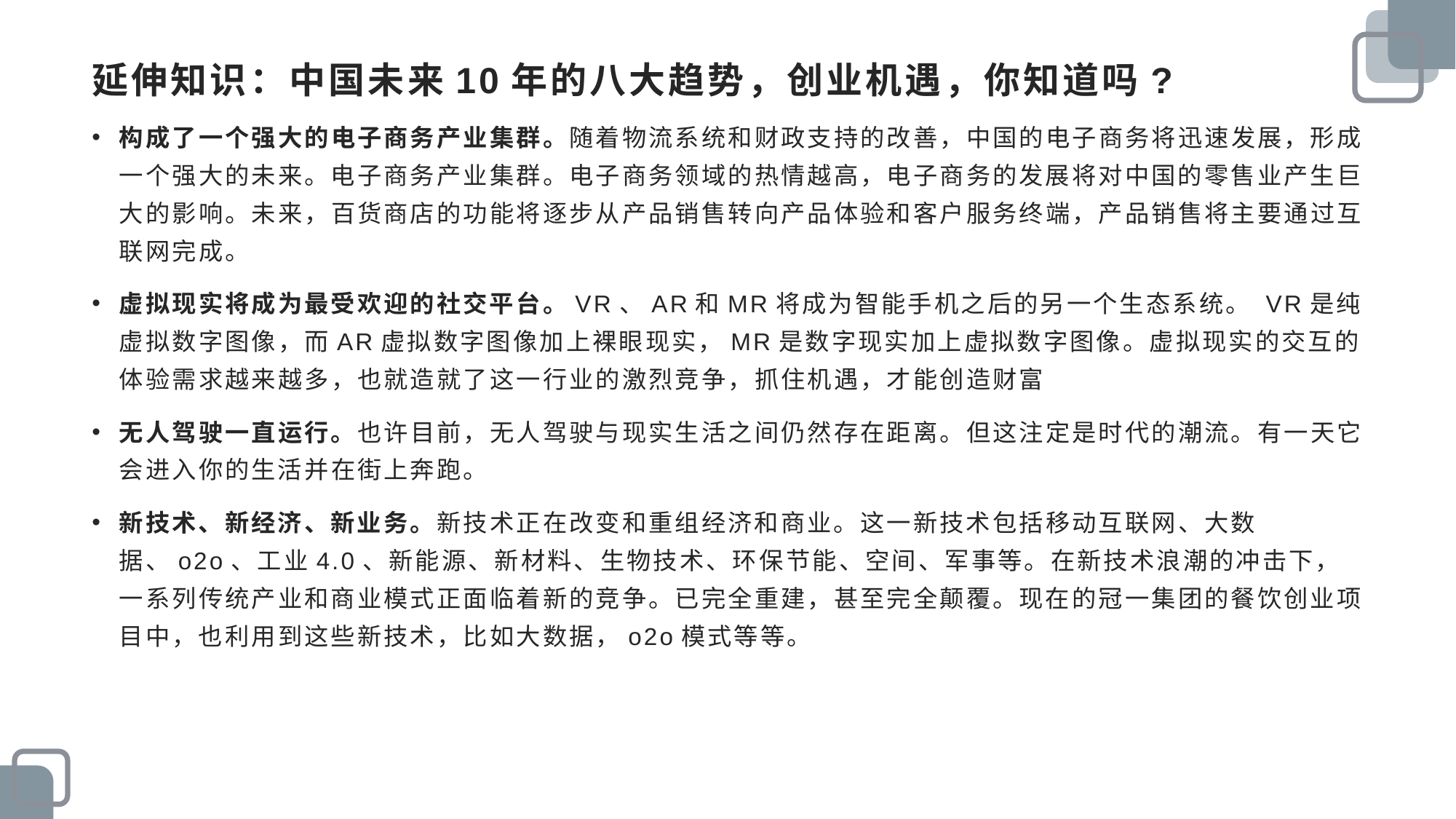

# 延伸知识：中国未来10年的八大趋势，创业机遇，你知道吗?
构成了一个强大的电子商务产业集群。随着物流系统和财政支持的改善，中国的电子商务将迅速发展，形成一个强大的未来。电子商务产业集群。电子商务领域的热情越高，电子商务的发展将对中国的零售业产生巨大的影响。未来，百货商店的功能将逐步从产品销售转向产品体验和客户服务终端，产品销售将主要通过互联网完成。
虚拟现实将成为最受欢迎的社交平台。VR、AR和MR将成为智能手机之后的另一个生态系统。 VR是纯虚拟数字图像，而AR虚拟数字图像加上裸眼现实，MR是数字现实加上虚拟数字图像。虚拟现实的交互的体验需求越来越多，也就造就了这一行业的激烈竞争，抓住机遇，才能创造财富
无人驾驶一直运行。也许目前，无人驾驶与现实生活之间仍然存在距离。但这注定是时代的潮流。有一天它会进入你的生活并在街上奔跑。
新技术、新经济、新业务。新技术正在改变和重组经济和商业。这一新技术包括移动互联网、大数据、o2o、工业4.0、新能源、新材料、生物技术、环保节能、空间、军事等。在新技术浪潮的冲击下，一系列传统产业和商业模式正面临着新的竞争。已完全重建，甚至完全颠覆。现在的冠一集团的餐饮创业项目中，也利用到这些新技术，比如大数据，o2o模式等等。